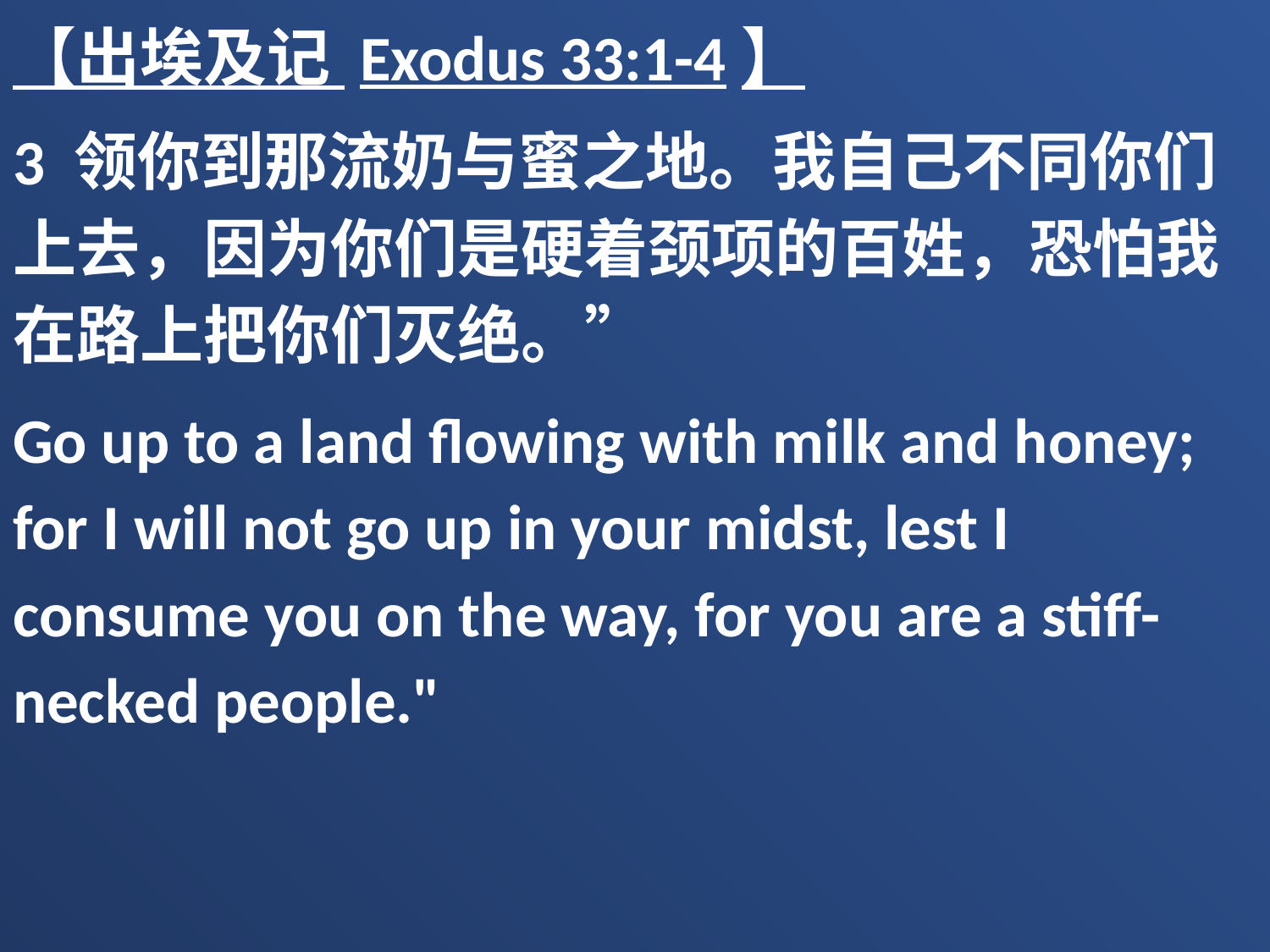

【出埃及记 Exodus 33:1-4】
3 领你到那流奶与蜜之地。我自己不同你们上去，因为你们是硬着颈项的百姓，恐怕我在路上把你们灭绝。”
Go up to a land flowing with milk and honey; for I will not go up in your midst, lest I consume you on the way, for you are a stiff-necked people."